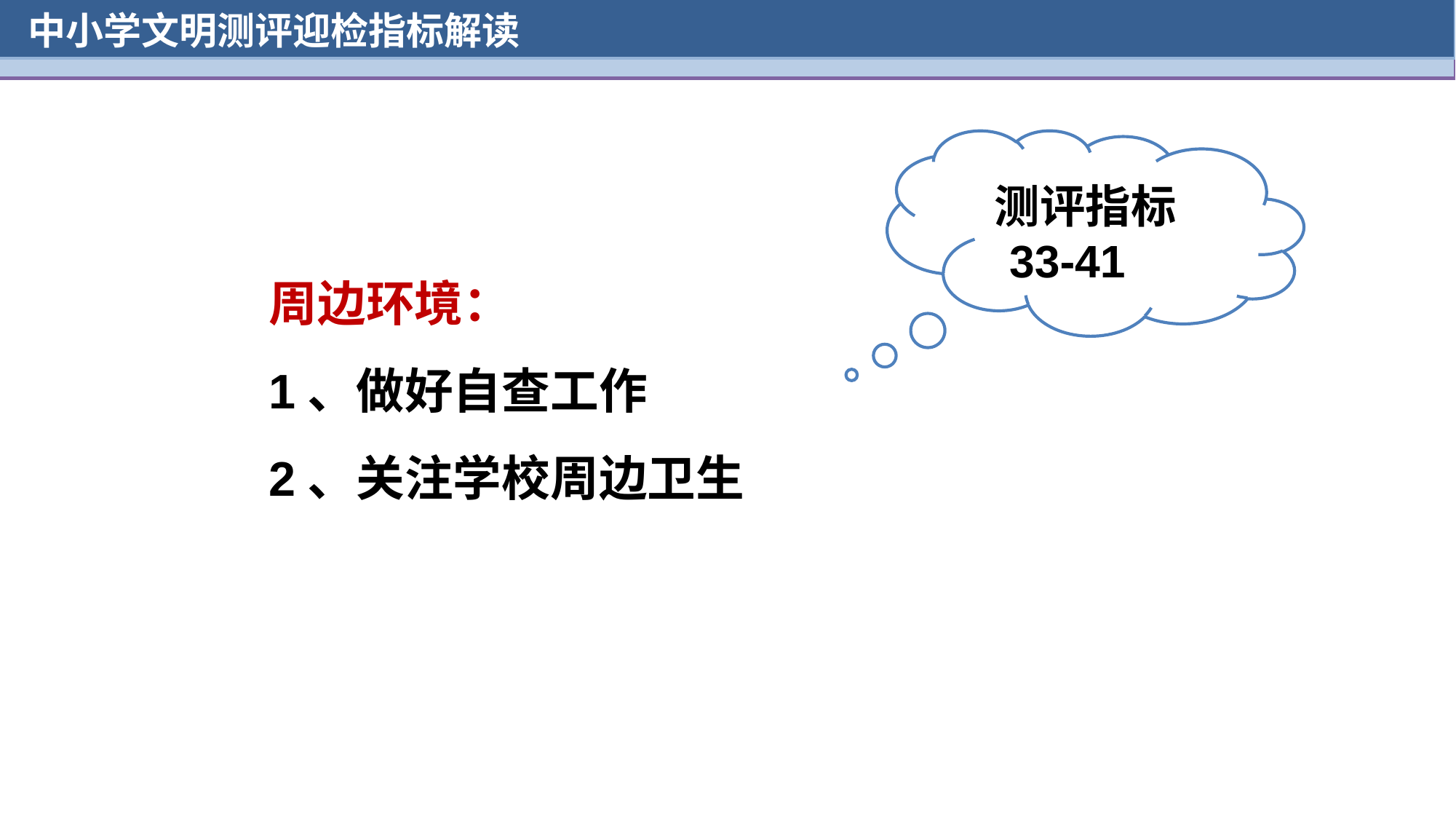

LOGO
中小学文明测评迎检指标解读

      测评指标
       33-41
周边环境：
1、做好自查工作
2、关注学校周边卫生